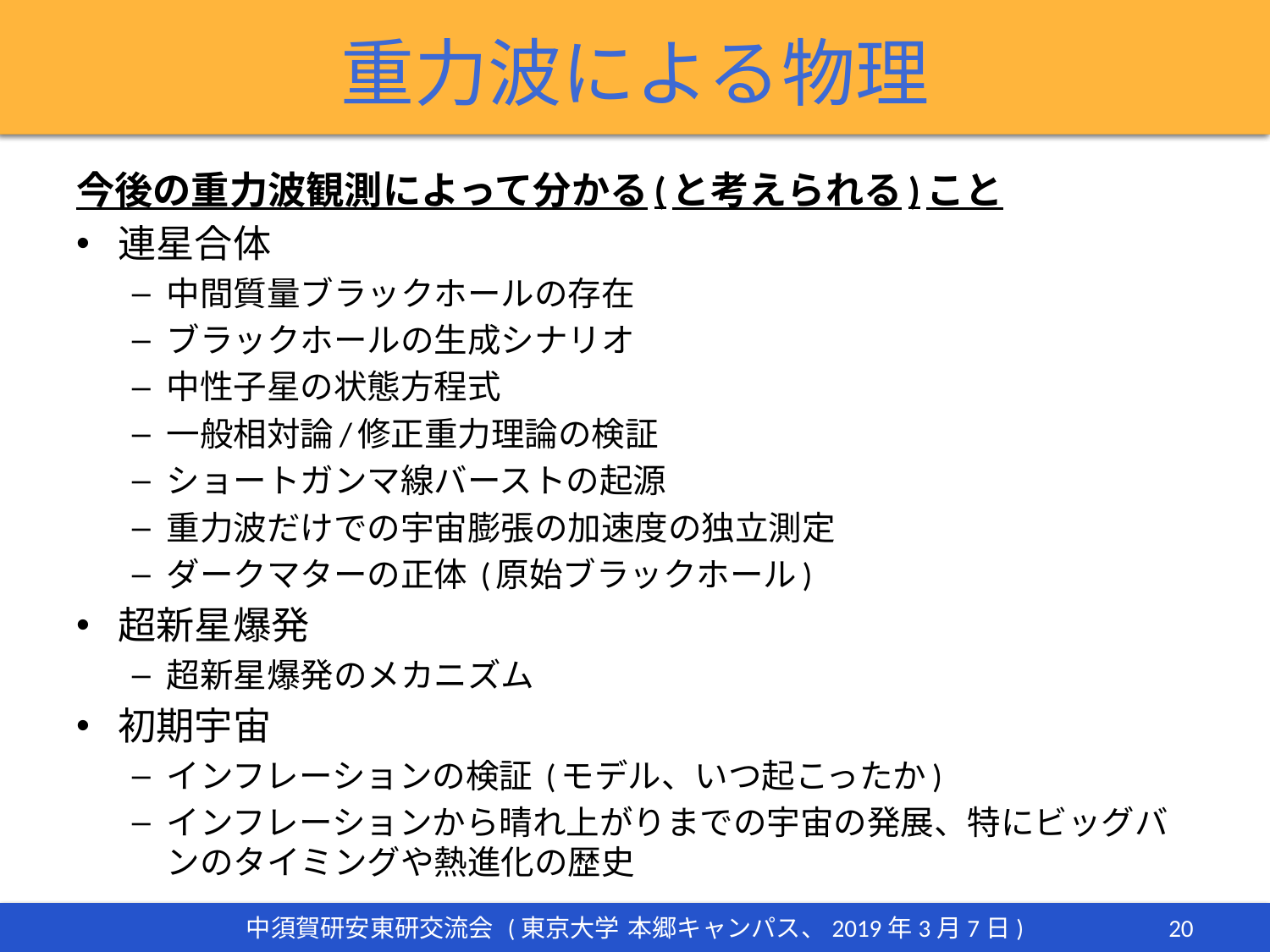

# 重力波による物理
今後の重力波観測によって分かる(と考えられる)こと
連星合体
中間質量ブラックホールの存在
ブラックホールの生成シナリオ
中性子星の状態方程式
一般相対論/修正重力理論の検証
ショートガンマ線バーストの起源
重力波だけでの宇宙膨張の加速度の独立測定
ダークマターの正体 (原始ブラックホール)
超新星爆発
超新星爆発のメカニズム
初期宇宙
インフレーションの検証 (モデル、いつ起こったか)
インフレーションから晴れ上がりまでの宇宙の発展、特にビッグバンのタイミングや熱進化の歴史
20
中須賀研安東研交流会 (東京大学 本郷キャンパス、2019年3月7日)